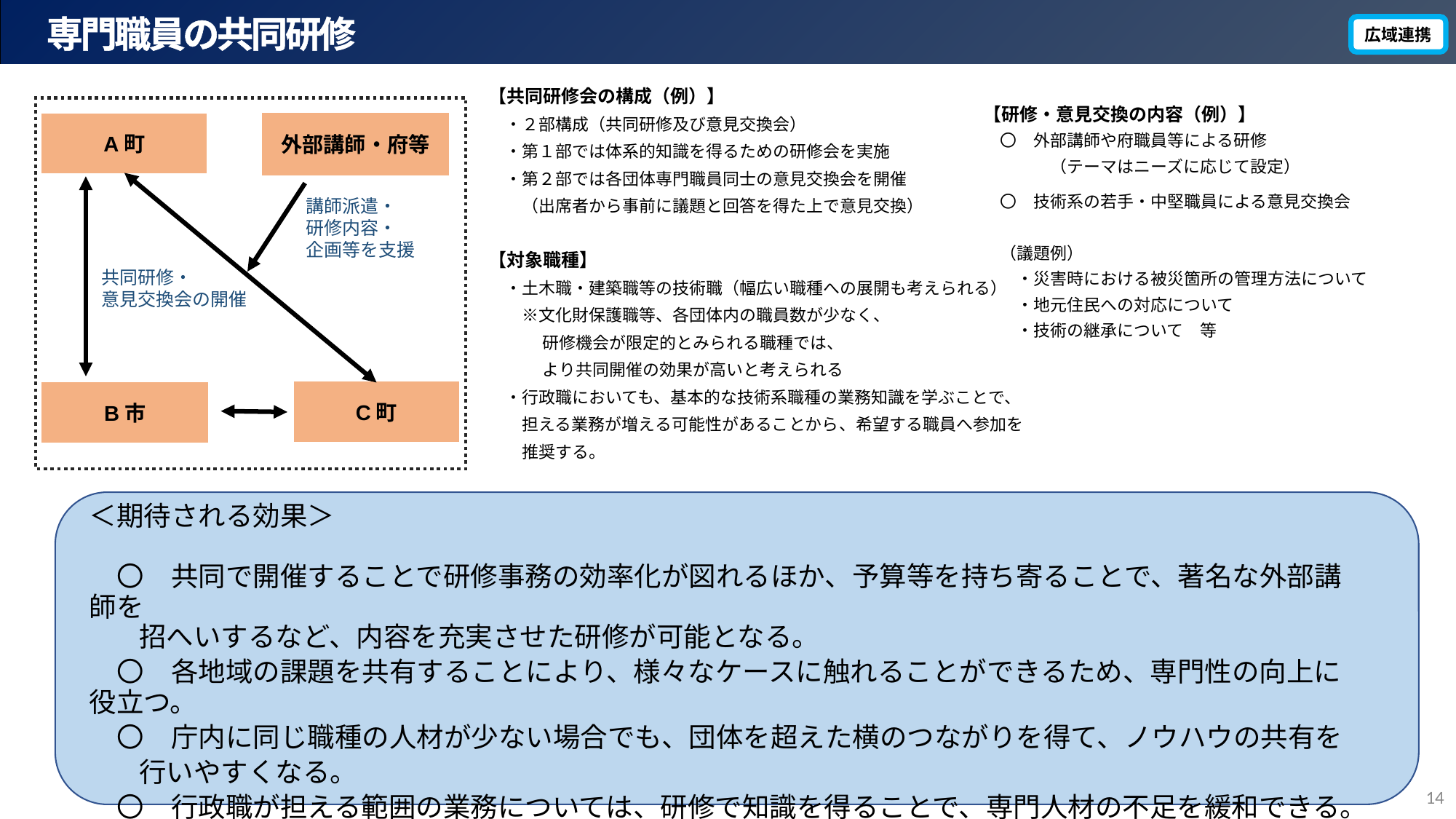

専門職員の共同研修
広域連携
【研修・意見交換の内容（例）】
　〇　外部講師や府職員等による研修
　　　　（テーマはニーズに応じて設定）
　〇　技術系の若手・中堅職員による意見交換会

　（議題例）
　　・災害時における被災箇所の管理方法について
　　・地元住民への対応について
　　・技術の継承について　等

A町
C町
B市
外部講師・府等
講師派遣・
研修内容・
企画等を支援
共同研修・
意見交換会の開催
【共同研修会の構成（例）】
　・２部構成（共同研修及び意見交換会）
　・第１部では体系的知識を得るための研修会を実施
　・第２部では各団体専門職員同士の意見交換会を開催
　　（出席者から事前に議題と回答を得た上で意見交換）

【対象職種】
　・土木職・建築職等の技術職（幅広い職種への展開も考えられる）
　　※文化財保護職等、各団体内の職員数が少なく、
　　　 研修機会が限定的とみられる職種では、
　　　 より共同開催の効果が高いと考えられる
　・行政職においても、基本的な技術系職種の業務知識を学ぶことで、
　　担える業務が増える可能性があることから、希望する職員へ参加を
　　推奨する。

＜期待される効果＞

　〇　共同で開催することで研修事務の効率化が図れるほか、予算等を持ち寄ることで、著名な外部講師を
       招へいするなど、内容を充実させた研修が可能となる。
　〇　各地域の課題を共有することにより、様々なケースに触れることができるため、専門性の向上に役立つ。
　〇　庁内に同じ職種の人材が少ない場合でも、団体を超えた横のつながりを得て、ノウハウの共有を
       行いやすくなる。
　〇　行政職が担える範囲の業務については、研修で知識を得ることで、専門人材の不足を緩和できる。
　〇　広域的な課題への対処の際に、連携しやすくなる。
14